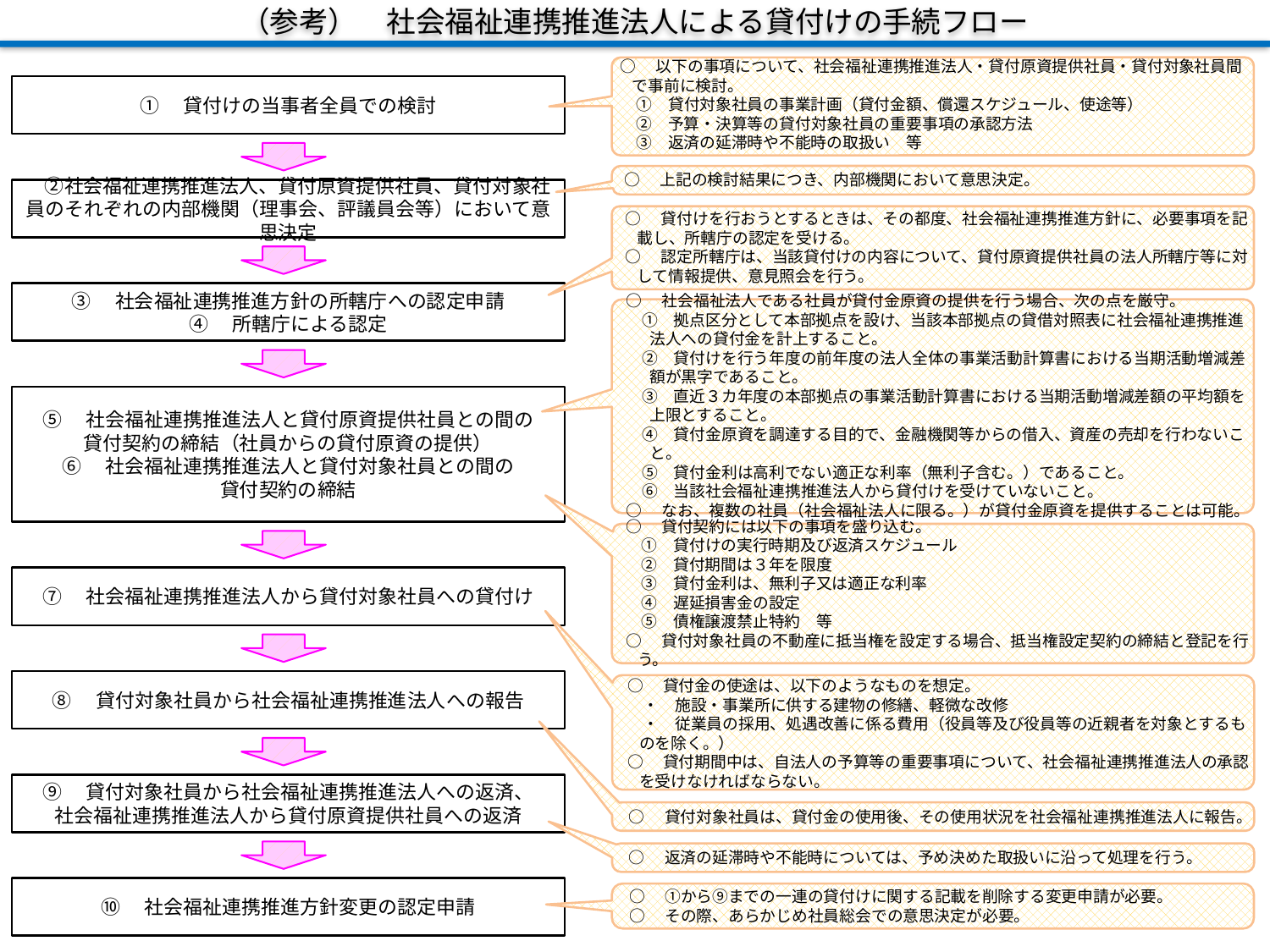

（参考）　社会福祉連携推進法人による貸付けの手続フロー

○　以下の事項について、社会福祉連携推進法人・貸付原資提供社員・貸付対象社員間で事前に検討。
　①　貸付対象社員の事業計画（貸付金額、償還スケジュール、使途等）
　②　予算・決算等の貸付対象社員の重要事項の承認方法
　③　返済の延滞時や不能時の取扱い　等
①　貸付けの当事者全員での検討

○　上記の検討結果につき、内部機関において意思決定。
　②社会福祉連携推進法人、貸付原資提供社員、貸付対象社員のそれぞれの内部機関（理事会、評議員会等）において意思決定
○　貸付けを行おうとするときは、その都度、社会福祉連携推進方針に、必要事項を記載し、所轄庁の認定を受ける。
○　認定所轄庁は、当該貸付けの内容について、貸付原資提供社員の法人所轄庁等に対して情報提供、意見照会を行う。

③　社会福祉連携推進方針の所轄庁への認定申請
④　所轄庁による認定
○　社会福祉法人である社員が貸付金原資の提供を行う場合、次の点を厳守。
　①　拠点区分として本部拠点を設け、当該本部拠点の貸借対照表に社会福祉連携推進法人への貸付金を計上すること。
　②　貸付けを行う年度の前年度の法人全体の事業活動計算書における当期活動増減差額が黒字であること。
　③　直近３カ年度の本部拠点の事業活動計算書における当期活動増減差額の平均額を上限とすること。
　④　貸付金原資を調達する目的で、金融機関等からの借入、資産の売却を行わないこと。
　⑤　貸付金利は高利でない適正な利率（無利子含む。）であること。
　⑥　当該社会福祉連携推進法人から貸付けを受けていないこと。
○　なお、複数の社員（社会福祉法人に限る。）が貸付金原資を提供することは可能。

⑤　社会福祉連携推進法人と貸付原資提供社員との間の
貸付契約の締結（社員からの貸付原資の提供）
⑥　社会福祉連携推進法人と貸付対象社員との間の
貸付契約の締結

○　貸付契約には以下の事項を盛り込む。
　①　貸付けの実行時期及び返済スケジュール
　②　貸付期間は３年を限度
　③　貸付金利は、無利子又は適正な利率
　④　遅延損害金の設定
　⑤　債権譲渡禁止特約　等
○　貸付対象社員の不動産に抵当権を設定する場合、抵当権設定契約の締結と登記を行う。

⑦　社会福祉連携推進法人から貸付対象社員への貸付け

⑧　貸付対象社員から社会福祉連携推進法人への報告
○　貸付金の使途は、以下のようなものを想定。
　・　施設・事業所に供する建物の修繕、軽微な改修
　・　従業員の採用、処遇改善に係る費用（役員等及び役員等の近親者を対象とするものを除く。）
○　貸付期間中は、自法人の予算等の重要事項について、社会福祉連携推進法人の承認を受けなければならない。

⑨　貸付対象社員から社会福祉連携推進法人への返済、
社会福祉連携推進法人から貸付原資提供社員への返済
○　貸付対象社員は、貸付金の使用後、その使用状況を社会福祉連携推進法人に報告。

○　返済の延滞時や不能時については、予め決めた取扱いに沿って処理を行う。

⑩　社会福祉連携推進方針変更の認定申請
○　①から⑨までの一連の貸付けに関する記載を削除する変更申請が必要。
○　その際、あらかじめ社員総会での意思決定が必要。
31